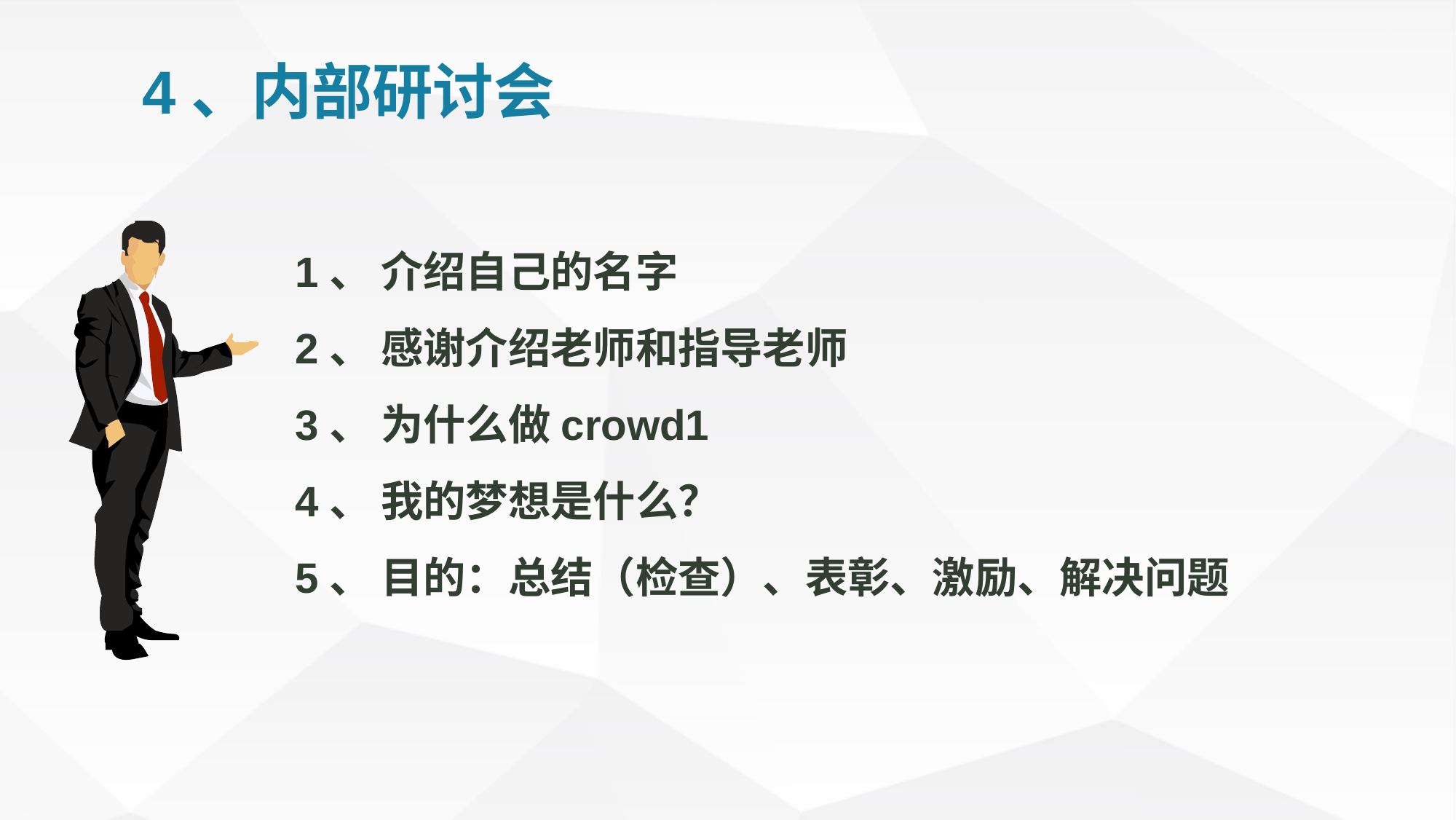

4、内部研讨会
1、 介绍自己的名字
2、 感谢介绍老师和指导老师
3、 为什么做crowd1
4、 我的梦想是什么？
5、 目的：总结（检查）、表彰、激励、解决问题